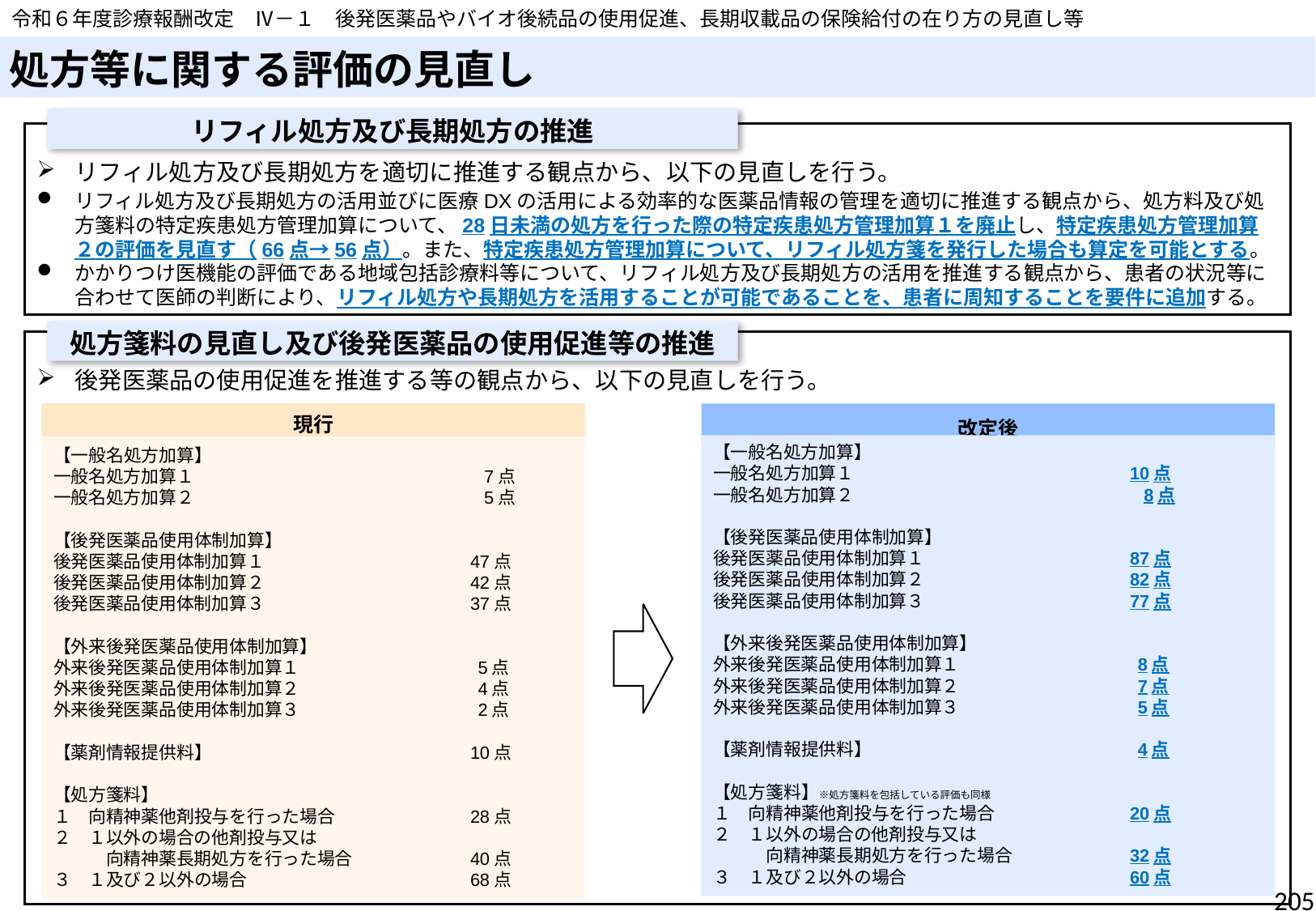

令和６年度診療報酬改定　Ⅳ－１　後発医薬品やバイオ後続品の使用促進、長期収載品の保険給付の在り方の見直し等
# 処方等に関する評価の見直し
リフィル処方及び長期処方の推進

リフィル処方及び長期処方を適切に推進する観点から、以下の見直しを行う。

リフィル処方及び長期処方の活用並びに医療DXの活用による効率的な医薬品情報の管理を適切に推進する観点から、処方料及び処方箋料の特定疾患処方管理加算について、28日未満の処方を行った際の特定疾患処方管理加算１を廃止し、特定疾患処方管理加算２の評価を見直す（66点→56点）。また、特定疾患処方管理加算について、リフィル処方箋を発行した場合も算定を可能とする。
かかりつけ医機能の評価である地域包括診療料等について、リフィル処方及び長期処方の活用を推進する観点から、患者の状況等に合わせて医師の判断により、リフィル処方や長期処方を活用することが可能であることを、患者に周知することを要件に追加する。
処方箋料の見直し及び後発医薬品の使用促進等の推進

後発医薬品の使用促進を推進する等の観点から、以下の見直しを行う。

現行
改定後
【一般名処方加算】
一般名処方加算１　　　　　　　　　　　　　　  　10点
一般名処方加算２　　　　　　　　　　　　　　　　 8点

【後発医薬品使用体制加算】
後発医薬品使用体制加算１　　　　　　　　　　　  87点
後発医薬品使用体制加算２　　　　　　　　　　　  82点
後発医薬品使用体制加算３　　　　　　　　　　　  77点

【外来後発医薬品使用体制加算】
外来後発医薬品使用体制加算１　　　　　　　　　    8点
外来後発医薬品使用体制加算２　　　　　　　　　    7点
外来後発医薬品使用体制加算３　　　　　　　　　    5点

【薬剤情報提供料】　　　　　　　　　　　　　　    4点

【処方箋料】※処方箋料を包括している評価も同様
１　向精神薬他剤投与を行った場合　　　　　　　  20点
２　１以外の場合の他剤投与又は
　　　向精神薬長期処方を行った場合　　　　　　  32点
３　１及び２以外の場合　　　　　　　　　　　　  60点

【一般名処方加算】
一般名処方加算１　　　　　　　　　　　　　　　　 7点
一般名処方加算２　　　　　　　　　　　　　　　　 5点

【後発医薬品使用体制加算】
後発医薬品使用体制加算１　　　　　　　　　　　  47点
後発医薬品使用体制加算２　　　　　　　　　　　  42点
後発医薬品使用体制加算３　　　　　　　　　　　  37点

【外来後発医薬品使用体制加算】
外来後発医薬品使用体制加算１　　　　　　　　　    5点
外来後発医薬品使用体制加算２　　　　　　　　　    4点
外来後発医薬品使用体制加算３　　　　　　　　　    2点

【薬剤情報提供料】　　　　　　　　　　　　　　  10点

【処方箋料】
１　向精神薬他剤投与を行った場合　　　　　　　  28点
２　１以外の場合の他剤投与又は
　　　向精神薬長期処方を行った場合　　　　　　  40点
３　１及び２以外の場合　　　　　　　　　　　　  68点

205